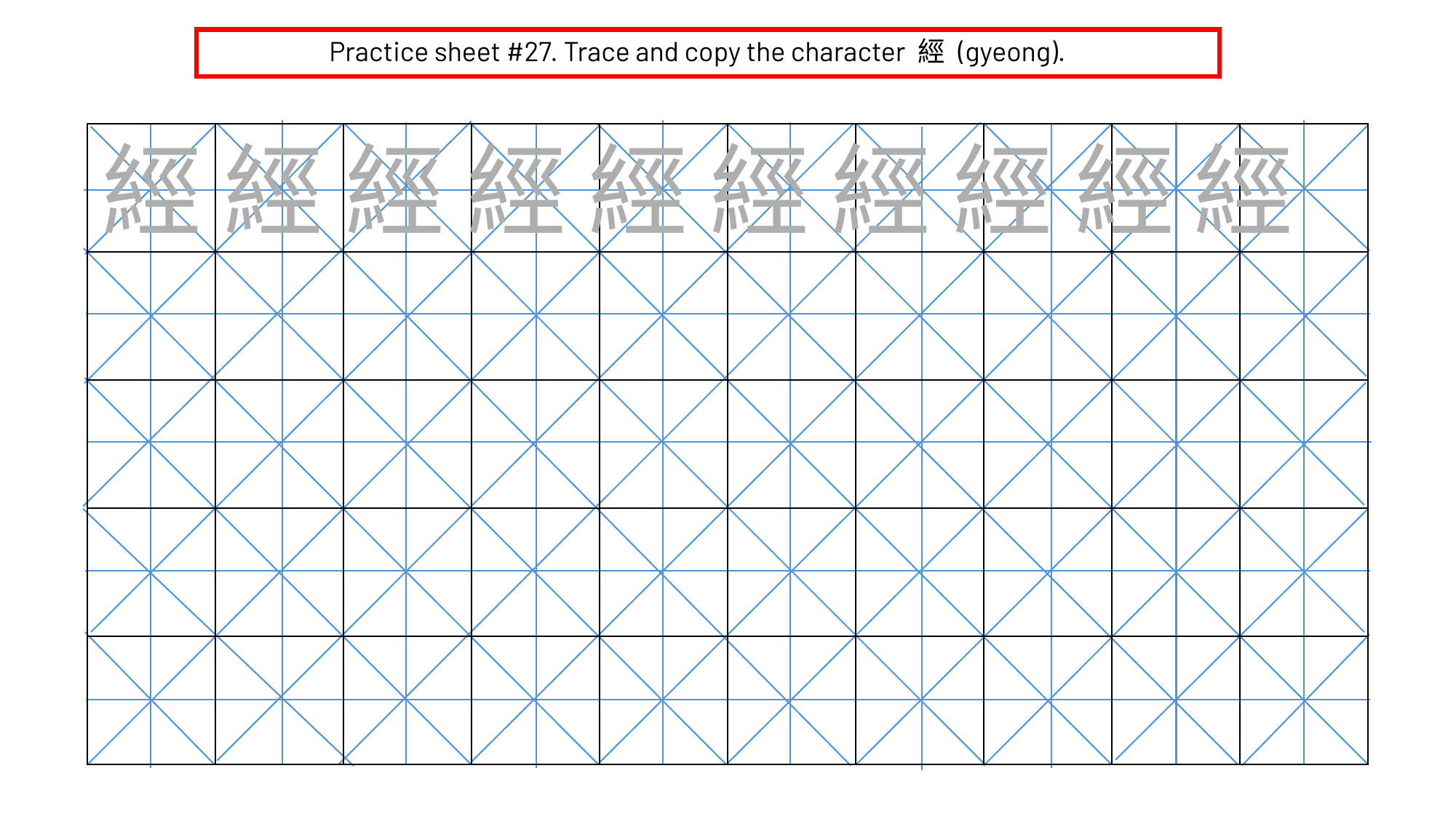

Practice sheet #27. Trace and copy the character 經 (gyeong).

經 經 經 經 經 經 經 經 經 經
|  |  |  |  |  |  |  |  |  |  |
| --- | --- | --- | --- | --- | --- | --- | --- | --- | --- |
|  |  |  |  |  |  |  |  |  |  |
|  |  |  |  |  |  |  |  |  |  |
|  |  |  |  |  |  |  |  |  |  |
|  |  |  |  |  |  |  |  |  |  |